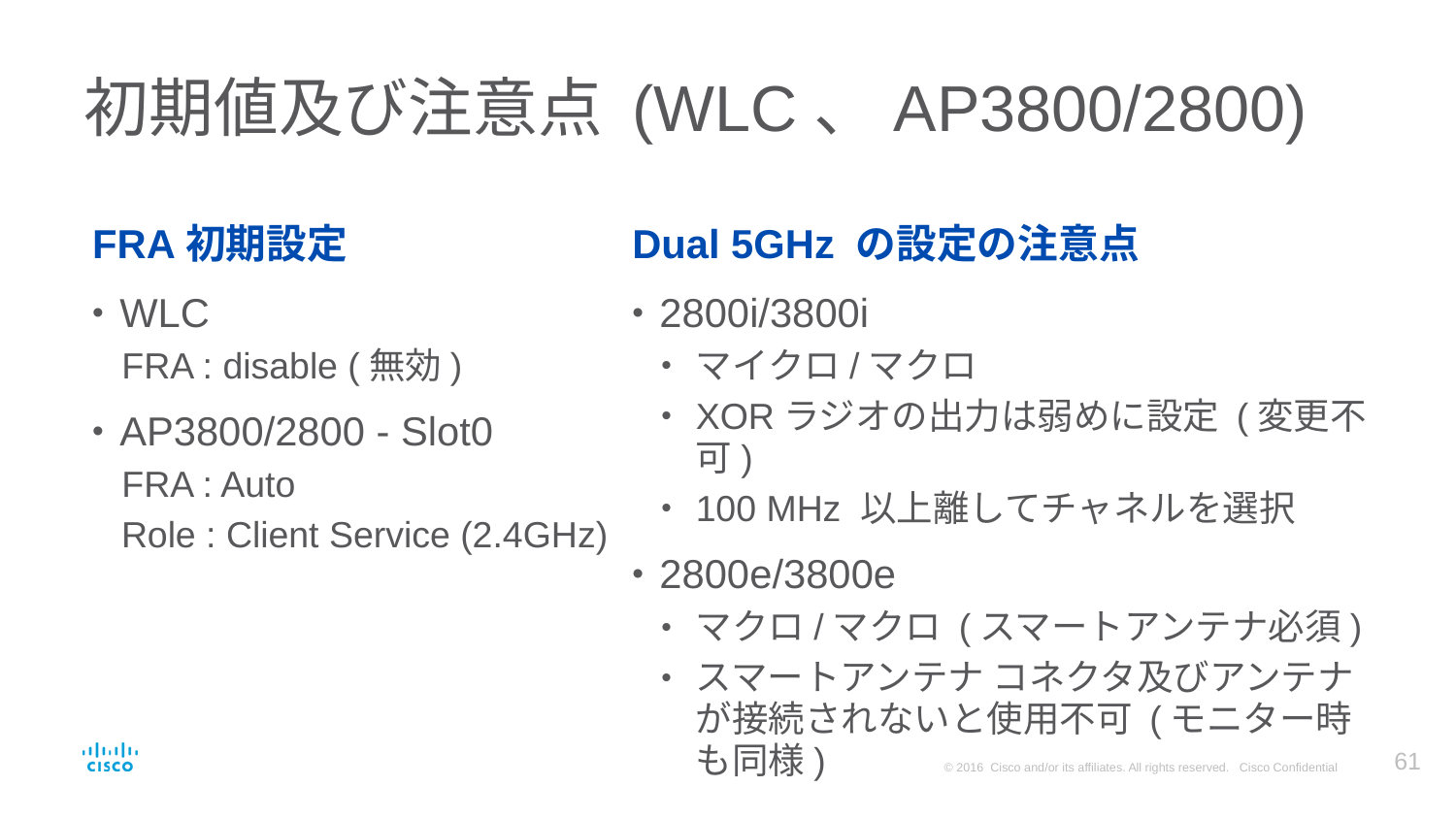

# 初期値及び注意点 (WLC、AP3800/2800)
FRA初期設定
WLC
FRA : disable (無効)
AP3800/2800 - Slot0
FRA : Auto
Role : Client Service (2.4GHz)

Dual 5GHz の設定の注意点
2800i/3800i
マイクロ/マクロ
XORラジオの出力は弱めに設定 (変更不可)
100 MHz 以上離してチャネルを選択
2800e/3800e
マクロ/マクロ (スマートアンテナ必須)
スマートアンテナ コネクタ及びアンテナが接続されないと使用不可 (モニター時も同様)